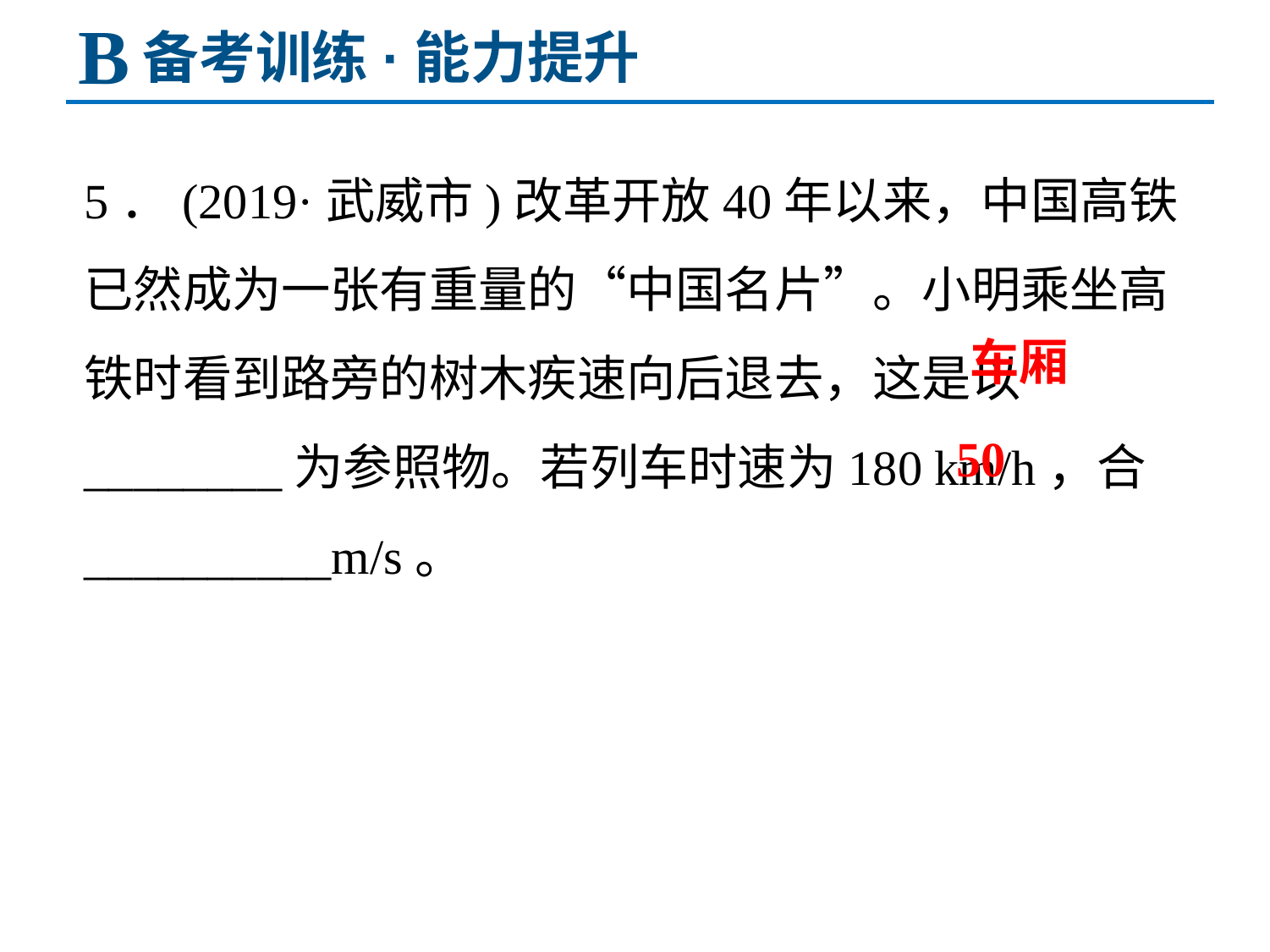

B
备考训练·能力提升
5．(2019·武威市)改革开放40年以来，中国高铁已然成为一张有重量的“中国名片”。小明乘坐高铁时看到路旁的树木疾速向后退去，这是以________为参照物。若列车时速为180 km/h，合__________m/s。
车厢
50